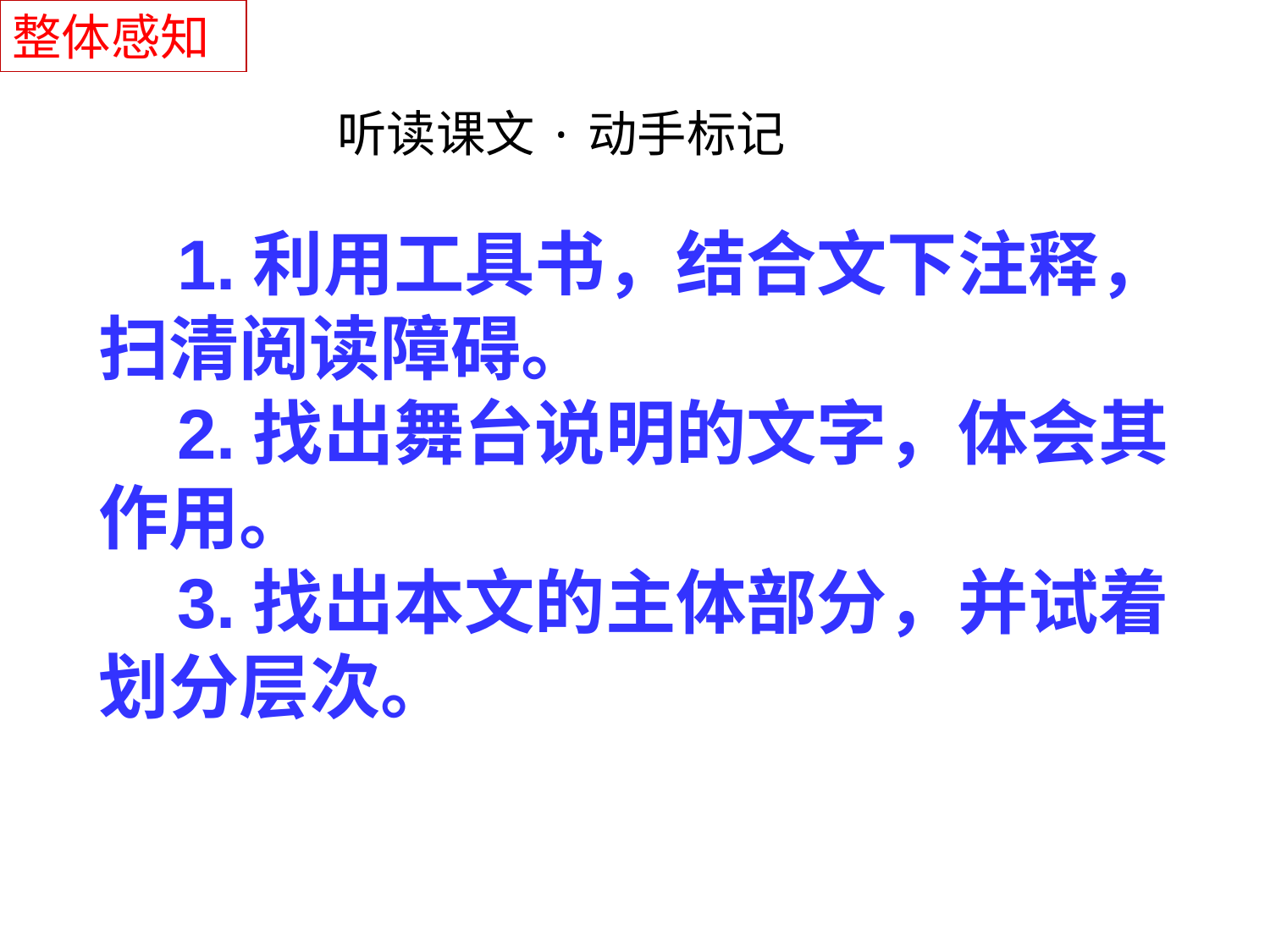

整体感知
听读课文·动手标记
    1.利用工具书，结合文下注释，扫清阅读障碍。
    2.找出舞台说明的文字，体会其作用。
    3.找出本文的主体部分，并试着划分层次。